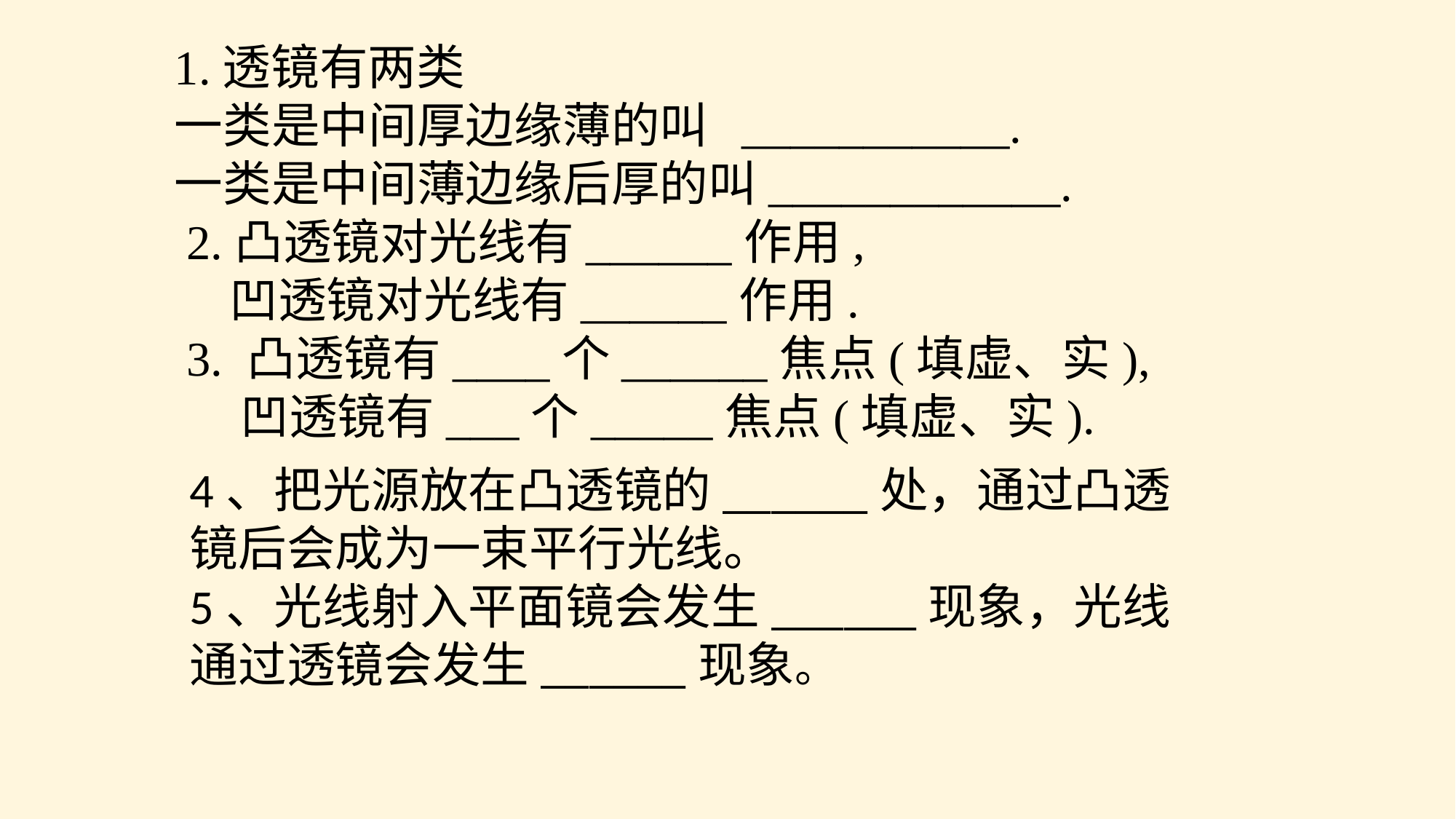

1.透镜有两类
一类是中间厚边缘薄的叫  ___________.
一类是中间薄边缘后厚的叫____________.
 2.凸透镜对光线有______作用,
    凹透镜对光线有______作用.
 3. 凸透镜有____个______焦点(填虚、实),
     凹透镜有___个_____焦点(填虚、实).
4、把光源放在凸透镜的______处，通过凸透镜后会成为一束平行光线。
5、光线射入平面镜会发生______现象，光线通过透镜会发生______现象。